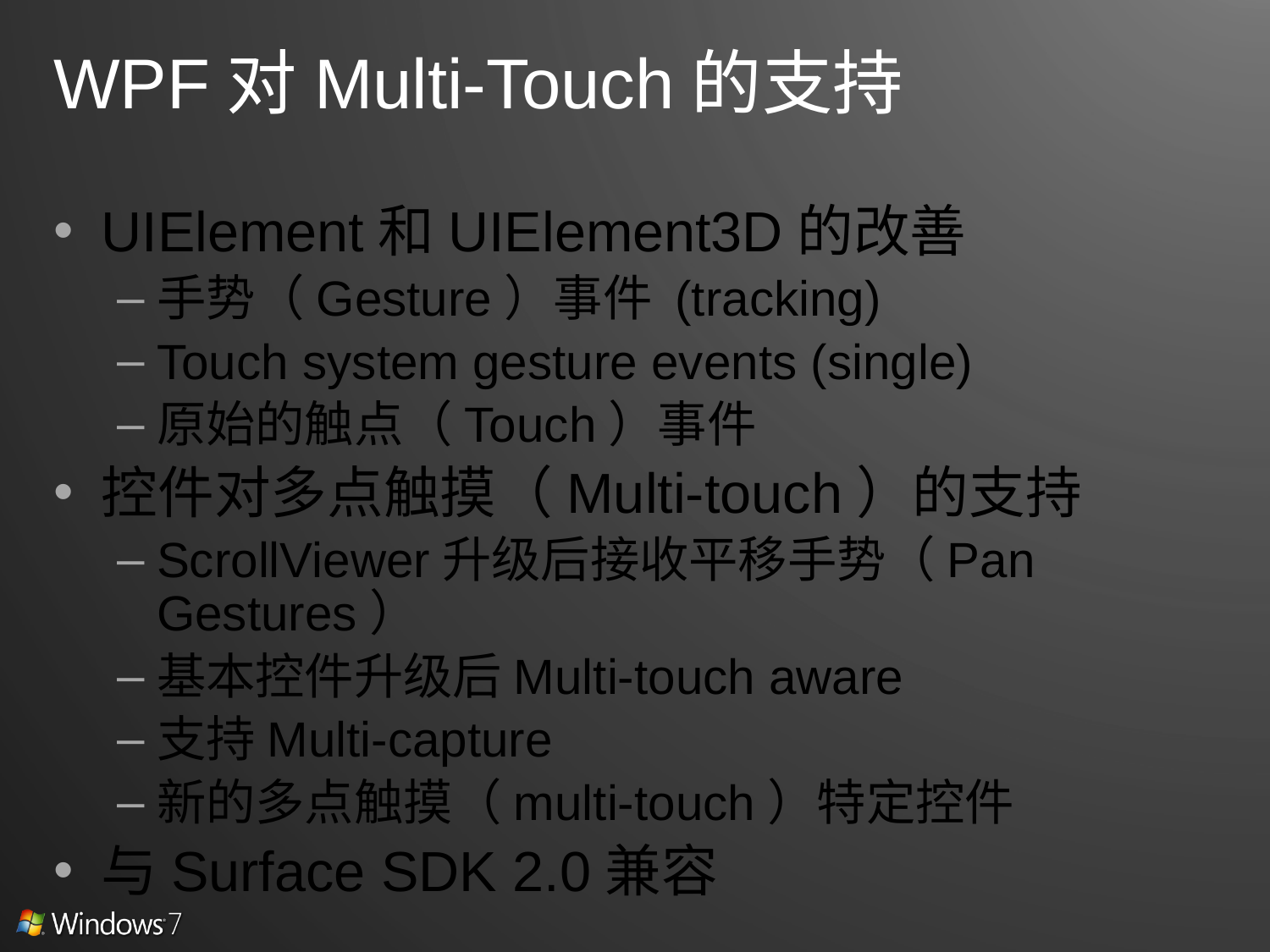

# WPF对Multi-Touch的支持
UIElement和UIElement3D的改善
手势（Gesture）事件 (tracking)
Touch system gesture events (single)
原始的触点（Touch）事件
控件对多点触摸（Multi-touch）的支持
ScrollViewer升级后接收平移手势（Pan Gestures）
基本控件升级后Multi-touch aware
支持Multi-capture
新的多点触摸（multi-touch）特定控件
与Surface SDK 2.0兼容